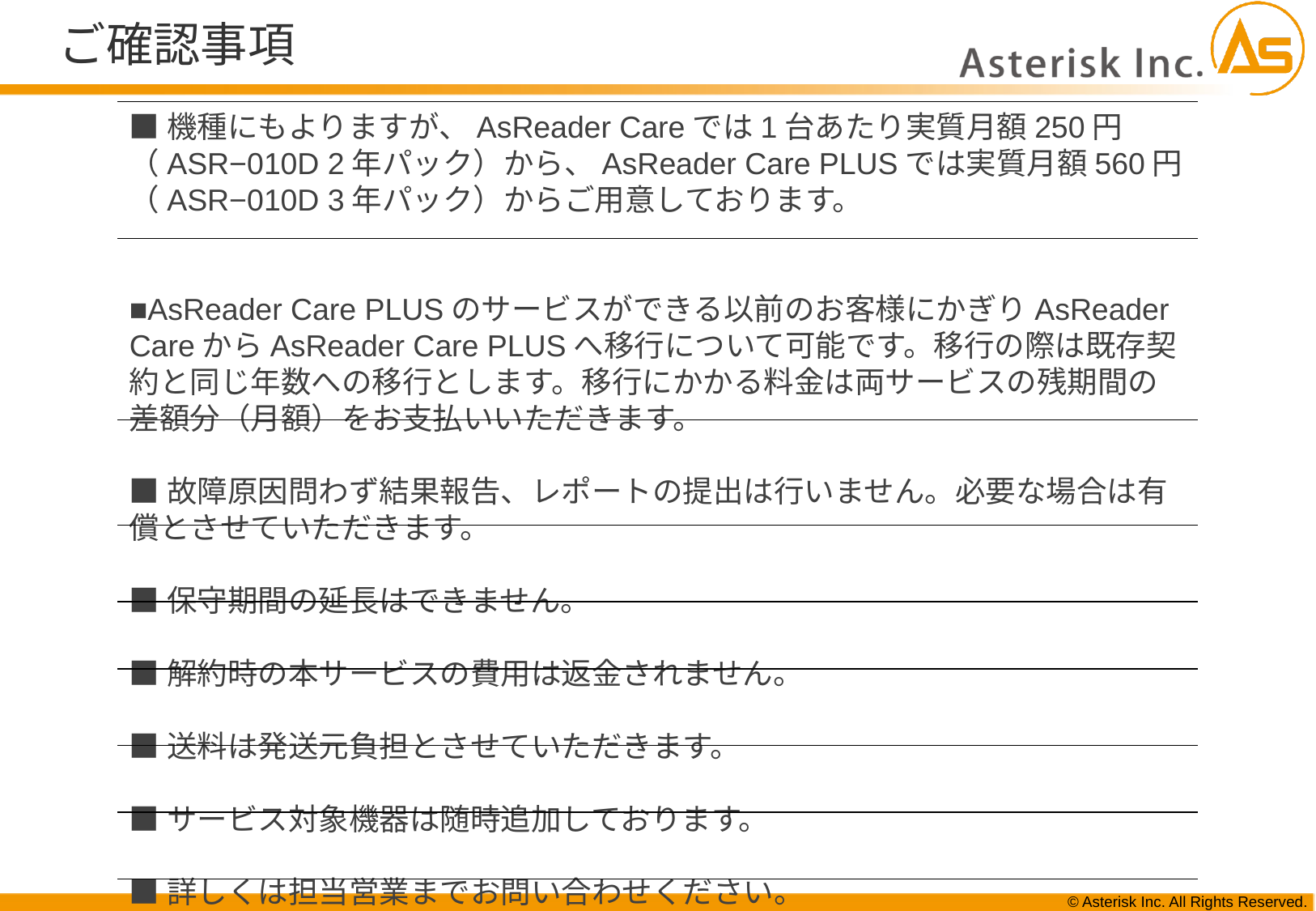

# ご確認事項
■機種にもよりますが、AsReader Careでは1台あたり実質月額250円（ASR−010D 2年パック）から、AsReader Care PLUSでは実質月額560円（ASR−010D 3年パック）からご用意しております。

■AsReader Care PLUSのサービスができる以前のお客様にかぎりAsReader CareからAsReader Care PLUSへ移行について可能です。移行の際は既存契約と同じ年数への移行とします。移行にかかる料金は両サービスの残期間の差額分（月額）をお支払いいただきます。

■故障原因問わず結果報告、レポートの提出は行いません。必要な場合は有償とさせていただきます。

■保守期間の延長はできません。

■解約時の本サービスの費用は返金されません。

■送料は発送元負担とさせていただきます。

■サービス対象機器は随時追加しております。

■詳しくは担当営業までお問い合わせください。